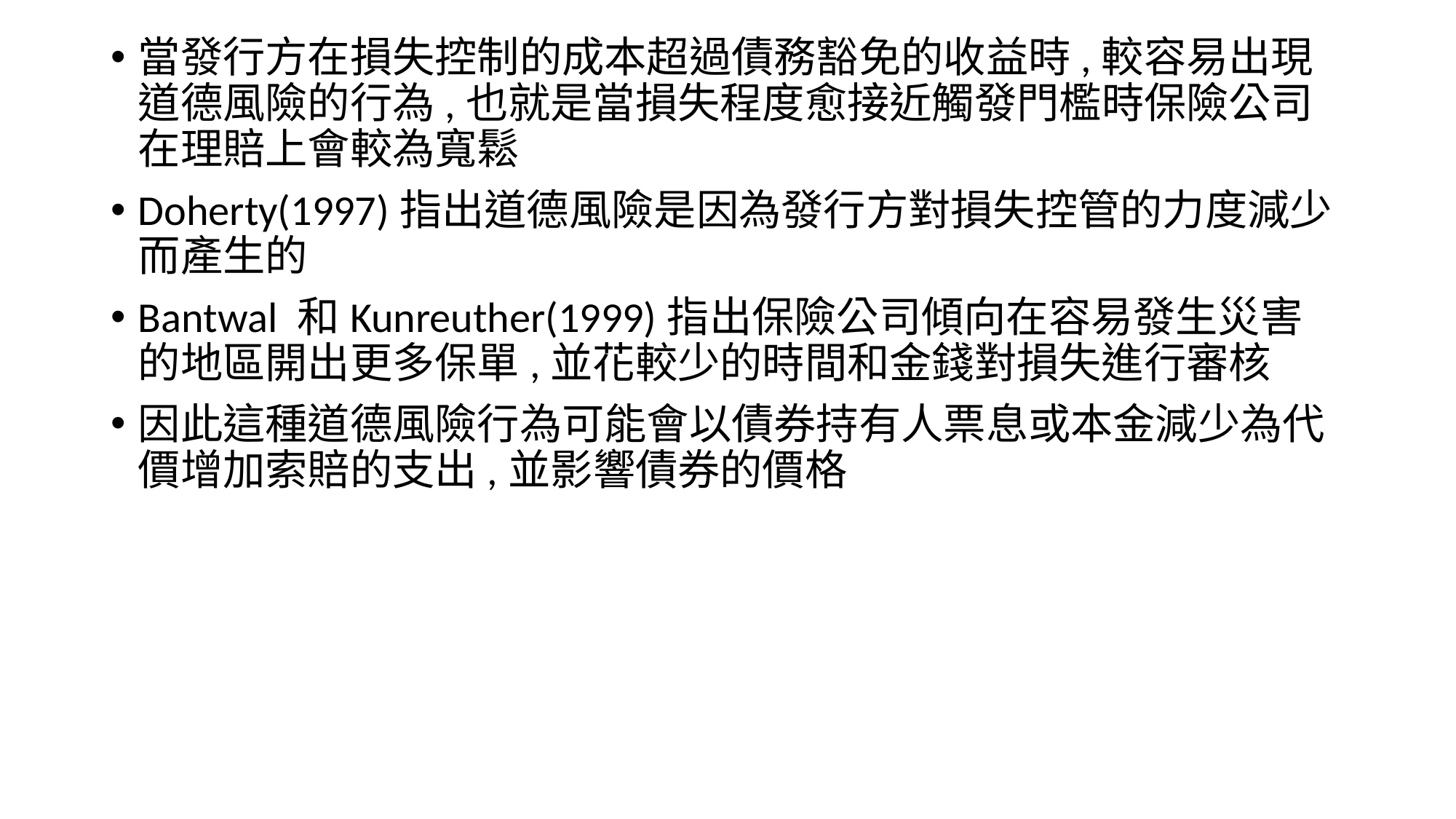

當發行方在損失控制的成本超過債務豁免的收益時,較容易出現道德風險的行為,也就是當損失程度愈接近觸發門檻時保險公司在理賠上會較為寬鬆
Doherty(1997)指出道德風險是因為發行方對損失控管的力度減少而產生的
Bantwal 和Kunreuther(1999)指出保險公司傾向在容易發生災害的地區開出更多保單,並花較少的時間和金錢對損失進行審核
因此這種道德風險行為可能會以債券持有人票息或本金減少為代價增加索賠的支出,並影響債券的價格